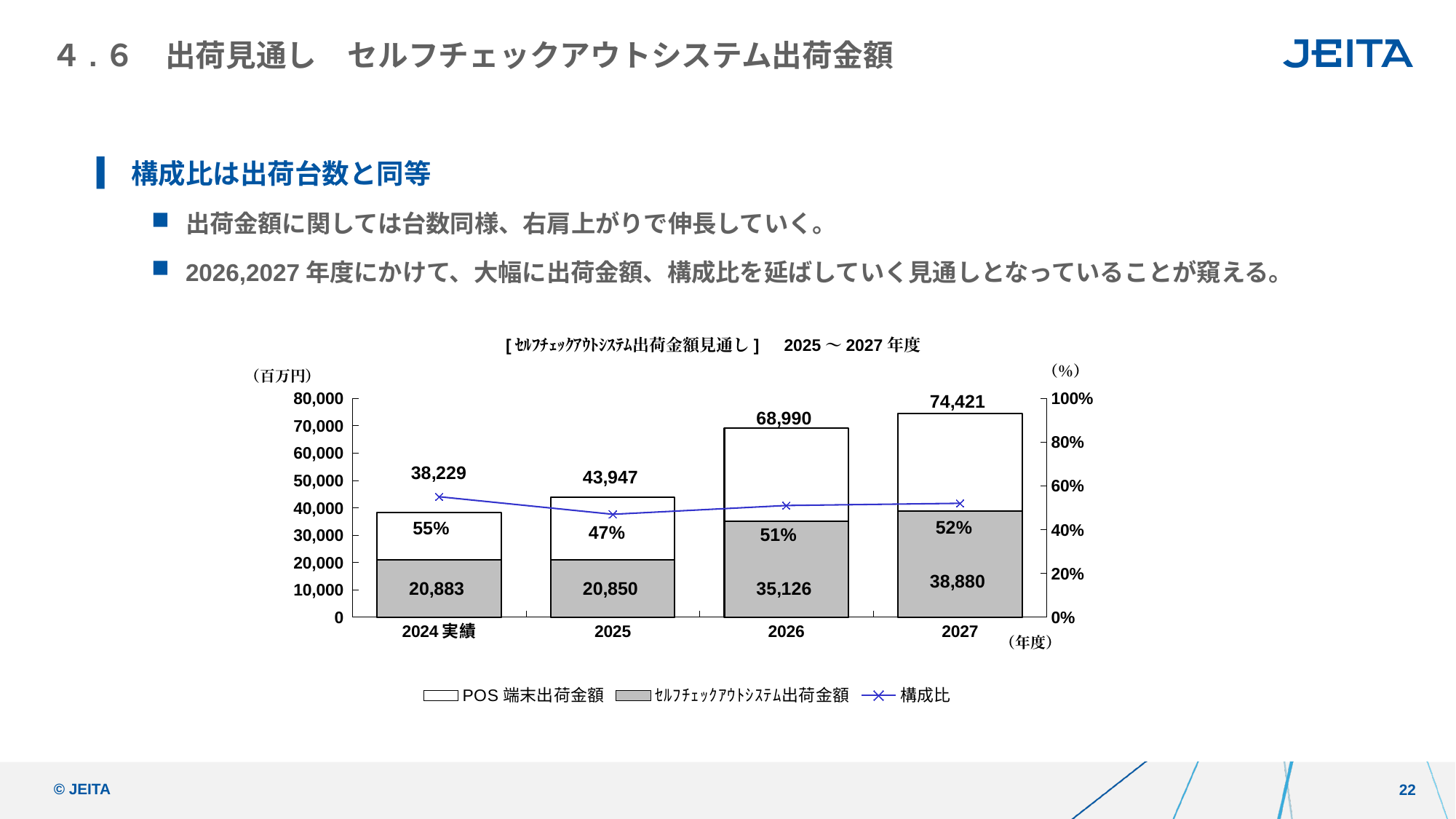

# ４.６　出荷見通し　セルフチェックアウトシステム出荷金額
構成比は出荷台数と同等
出荷金額に関しては台数同様、右肩上がりで伸長していく。
2026,2027年度にかけて、大幅に出荷金額、構成比を延ばしていく見通しとなっていることが窺える。

[ｾﾙﾌﾁｪｯｸｱｳﾄｼｽﾃﾑ出荷金額見通し]　2025～2027年度
（％）
（百万円）

### Chart

| Category | POS端末出荷金額 | ｾﾙﾌﾁｪｯｸｱｳﾄｼｽﾃﾑ出荷金額 | 構成比 |
|---|---|---|---|
| 2024実績 | 38229.0 | 20883.0 | 0.55 |
| 2025 | 43947.0 | 20849.69636577551 | 0.47 |
| 2026 | 68990.0 | 35125.99926130422 | 0.51 |
| 2027 | 74421.0 | 38879.653258122875 | 0.52 |
（年度）
© JEITA